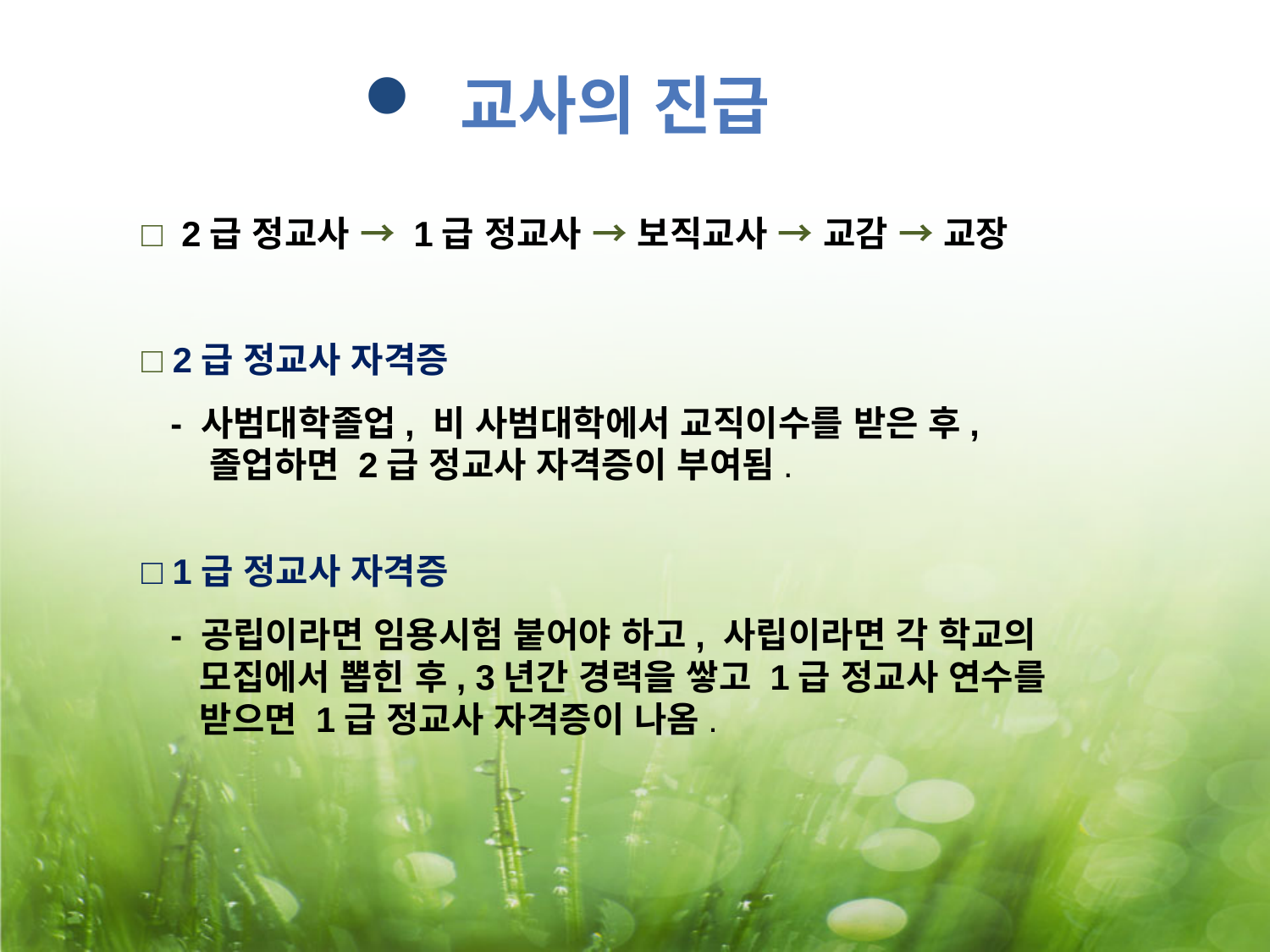

교사의 진급
□  2급 정교사 → 1급 정교사 → 보직교사 → 교감 → 교장
□ 2급 정교사 자격증
   - 사범대학졸업, 비 사범대학에서 교직이수를 받은 후,
      졸업하면 2급 정교사 자격증이 부여됨.

□ 1급 정교사 자격증
   - 공립이라면 임용시험 붙어야 하고, 사립이라면 각 학교의
     모집에서 뽑힌 후, 3년간 경력을 쌓고 1급 정교사 연수를
     받으면 1급 정교사 자격증이 나옴.